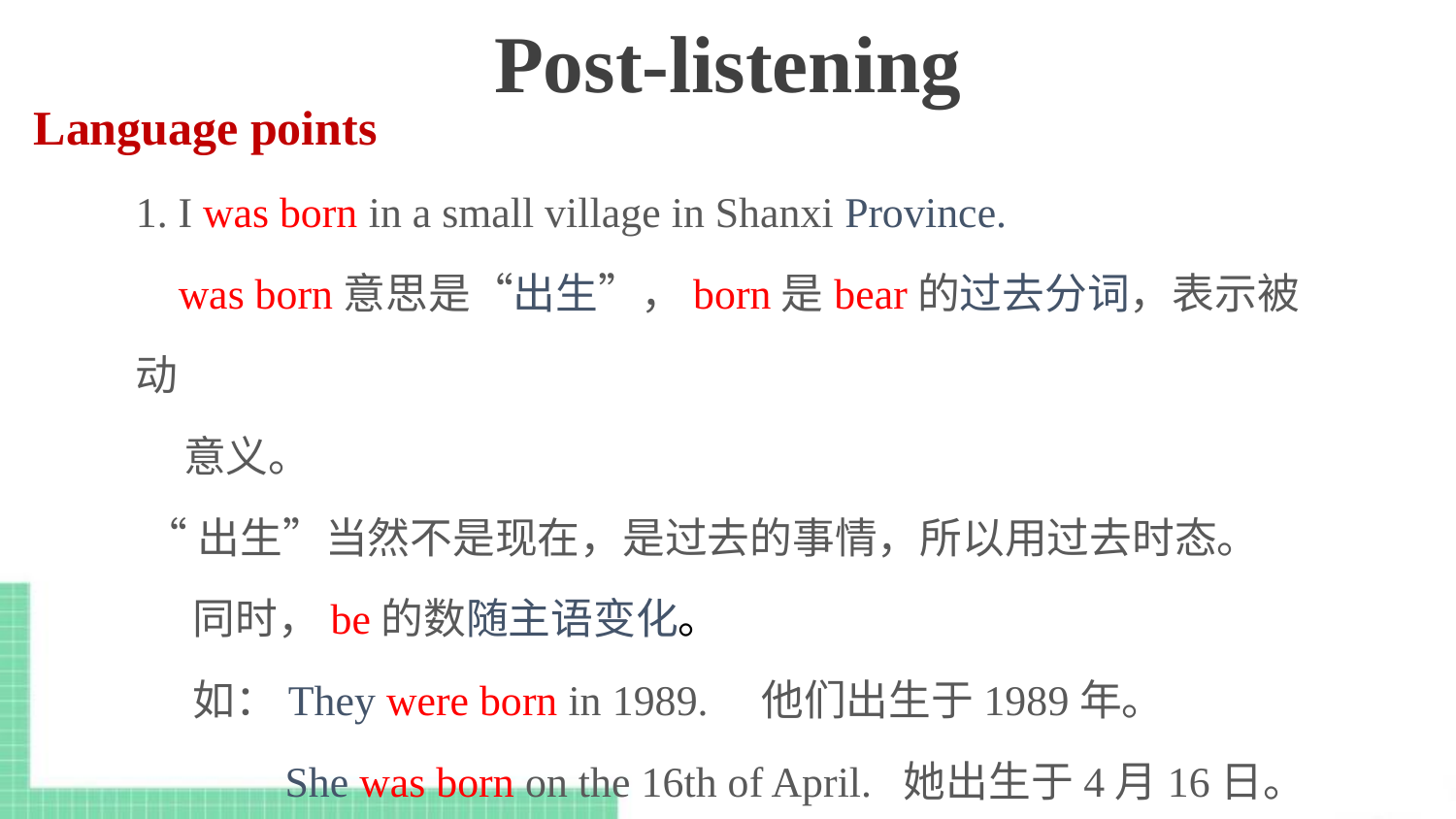

Post-listening
Language points
1. I was born in a small village in Shanxi Province.
    was born意思是“出生”，born是bear的过去分词，表示被动
    意义。
 “出生”当然不是现在，是过去的事情，所以用过去时态。
     同时，be的数随主语变化。
     如：They were born in 1989.    他们出生于1989年。
              She was born on the 16th of April.  她出生于4月16日。